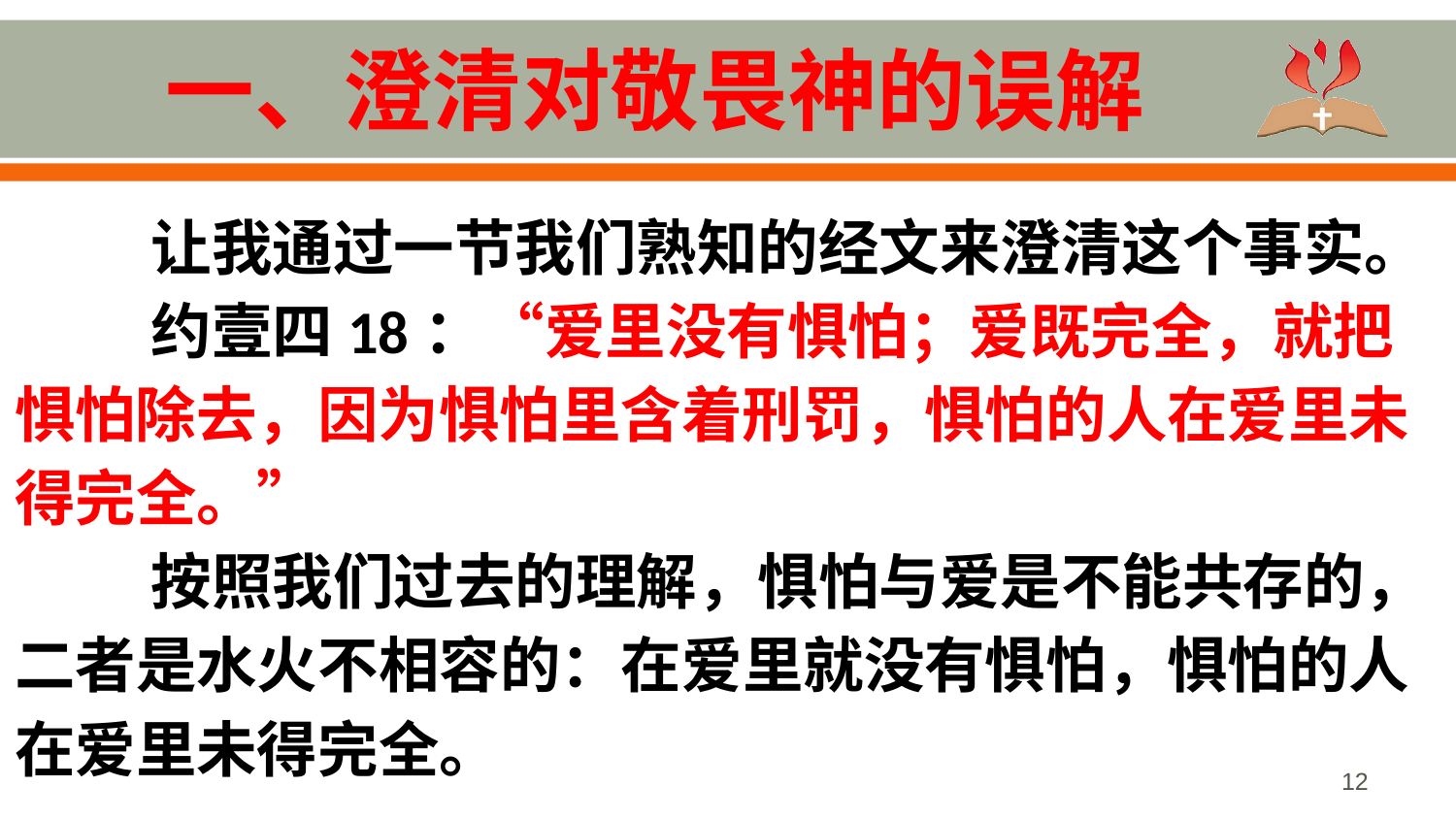

# 一、澄清对敬畏神的误解
让我通过一节我们熟知的经文来澄清这个事实。
约壹四18：“爱里没有惧怕；爱既完全，就把惧怕除去，因为惧怕里含着刑罚，惧怕的人在爱里未得完全。”
按照我们过去的理解，惧怕与爱是不能共存的，二者是水火不相容的：在爱里就没有惧怕，惧怕的人在爱里未得完全。

12